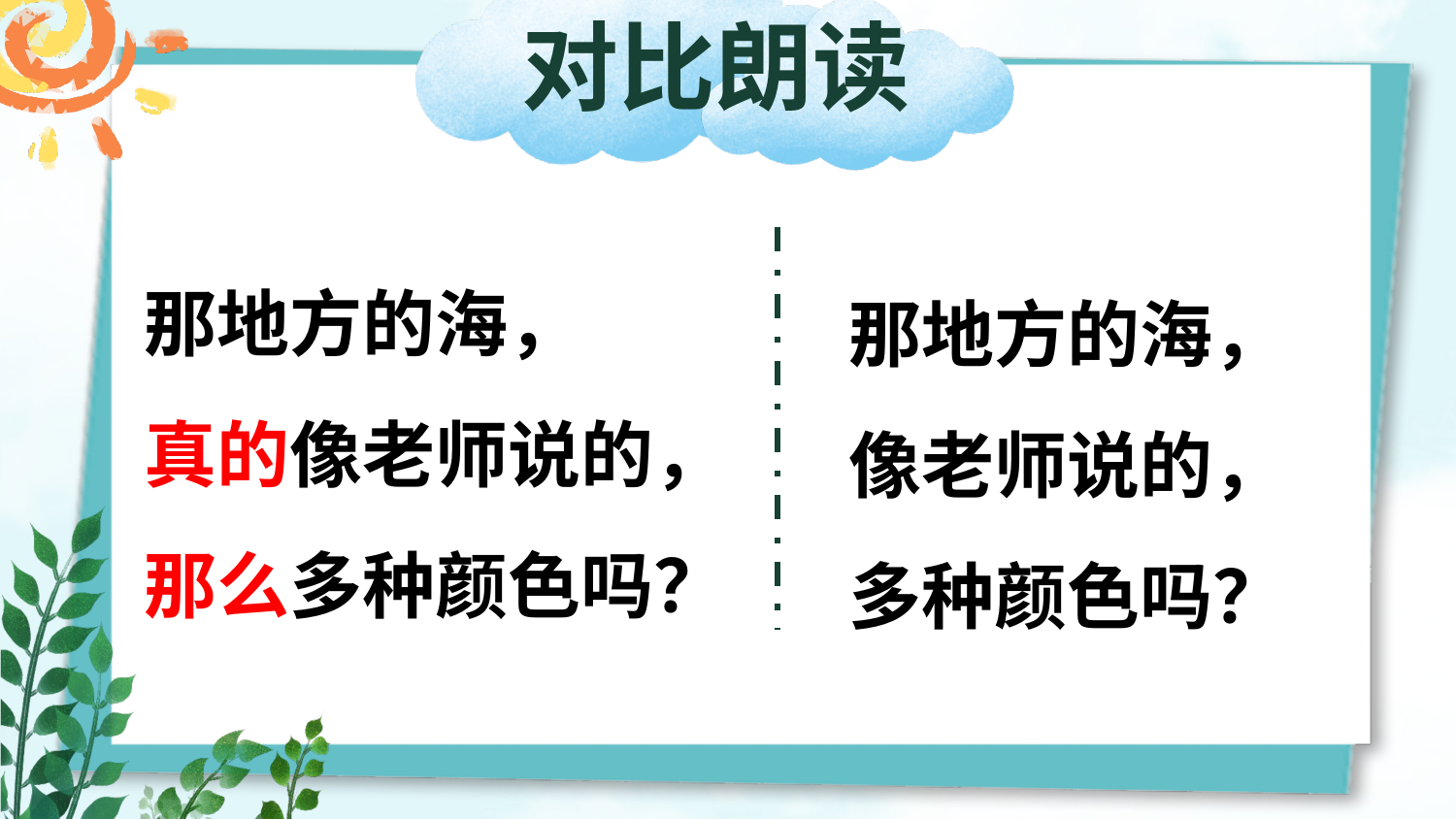

对比朗读
那地方的海，
真的像老师说的，
那么多种颜色吗？
那地方的海，
像老师说的，
多种颜色吗？